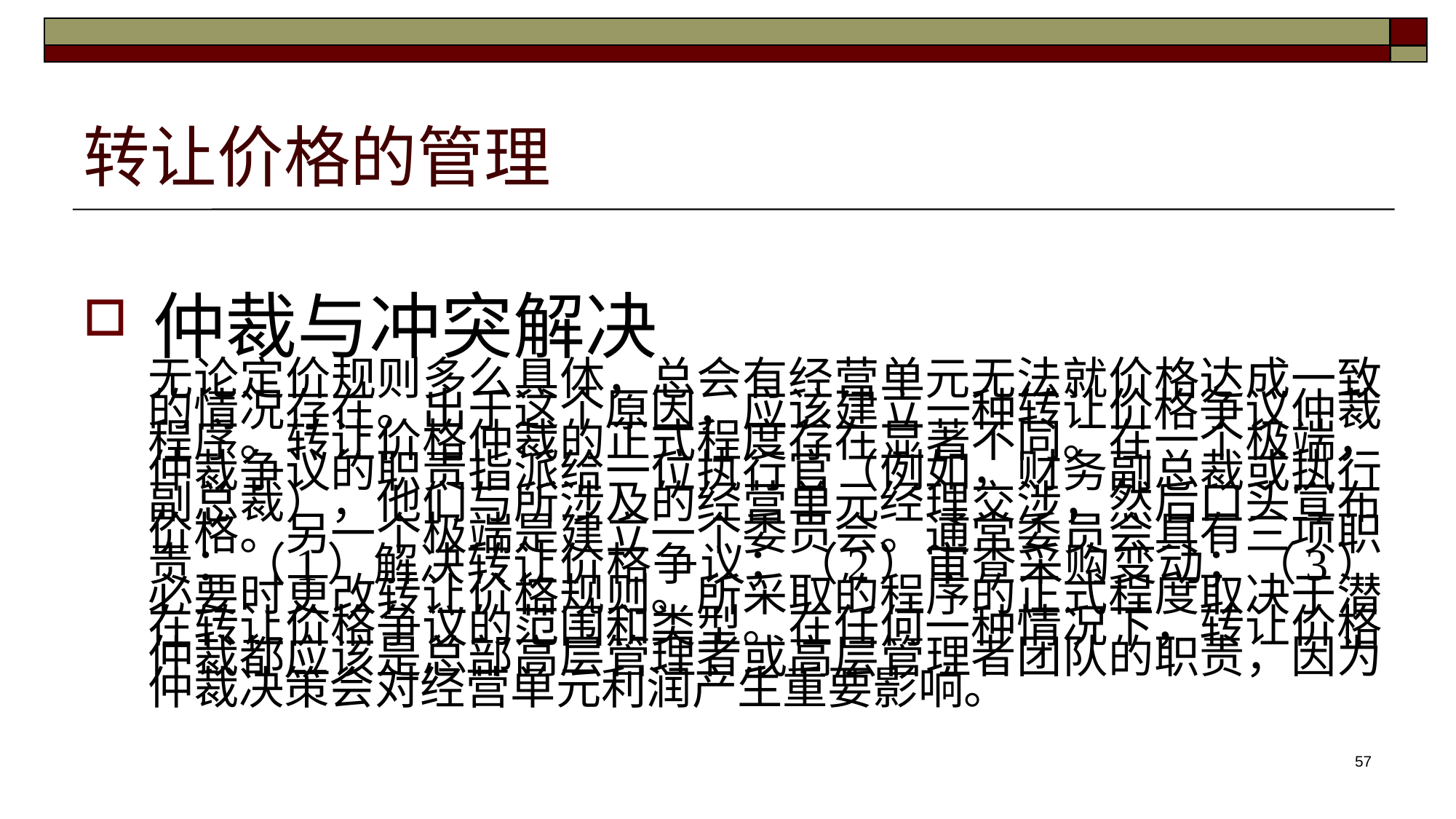

# 转让价格的管理
仲裁与冲突解决
无论定价规则多么具体，总会有经营单元无法就价格达成一致的情况存在。出于这个原因，应该建立一种转让价格争议仲裁程序。转让价格仲裁的正式程度存在显著不同。在一个极端，仲裁争议的职责指派给一位执行官（例如，财务副总裁或执行副总裁），他们与所涉及的经营单元经理交涉，然后口头宣布价格。另一个极端是建立一个委员会。通常委员会具有三项职责：（1）解决转让价格争议；（2）审查采购变动；（3）必要时更改转让价格规则。所采取的程序的正式程度取决于潜在转让价格争议的范围和类型。在任何一种情况下，转让价格仲裁都应该是总部高层管理者或高层管理者团队的职责，因为仲裁决策会对经营单元利润产生重要影响。
57